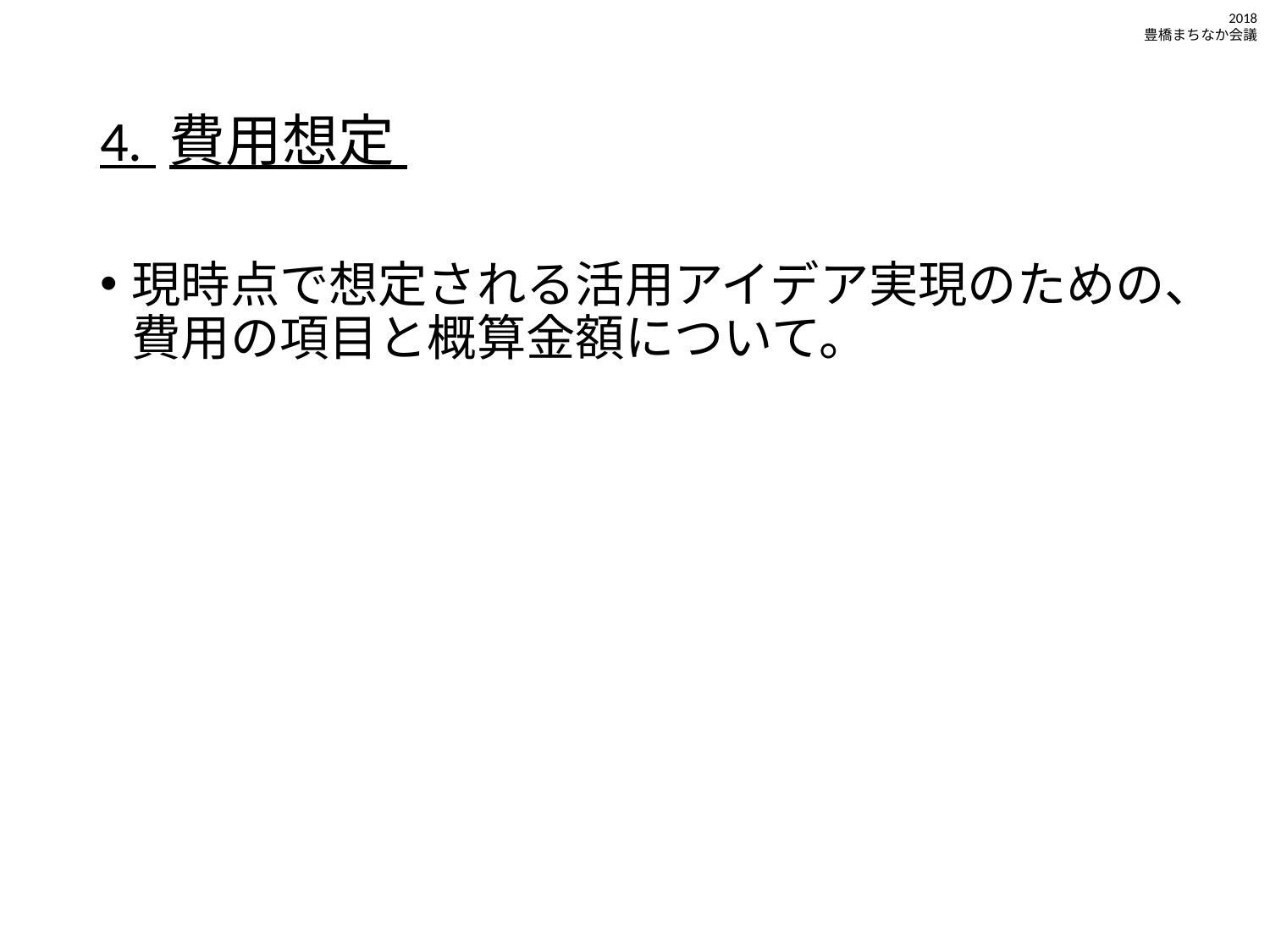

2018
豊橋まちなか会議
# 4. 費用想定
現時点で想定される活用アイデア実現のための、費用の項目と概算金額について。